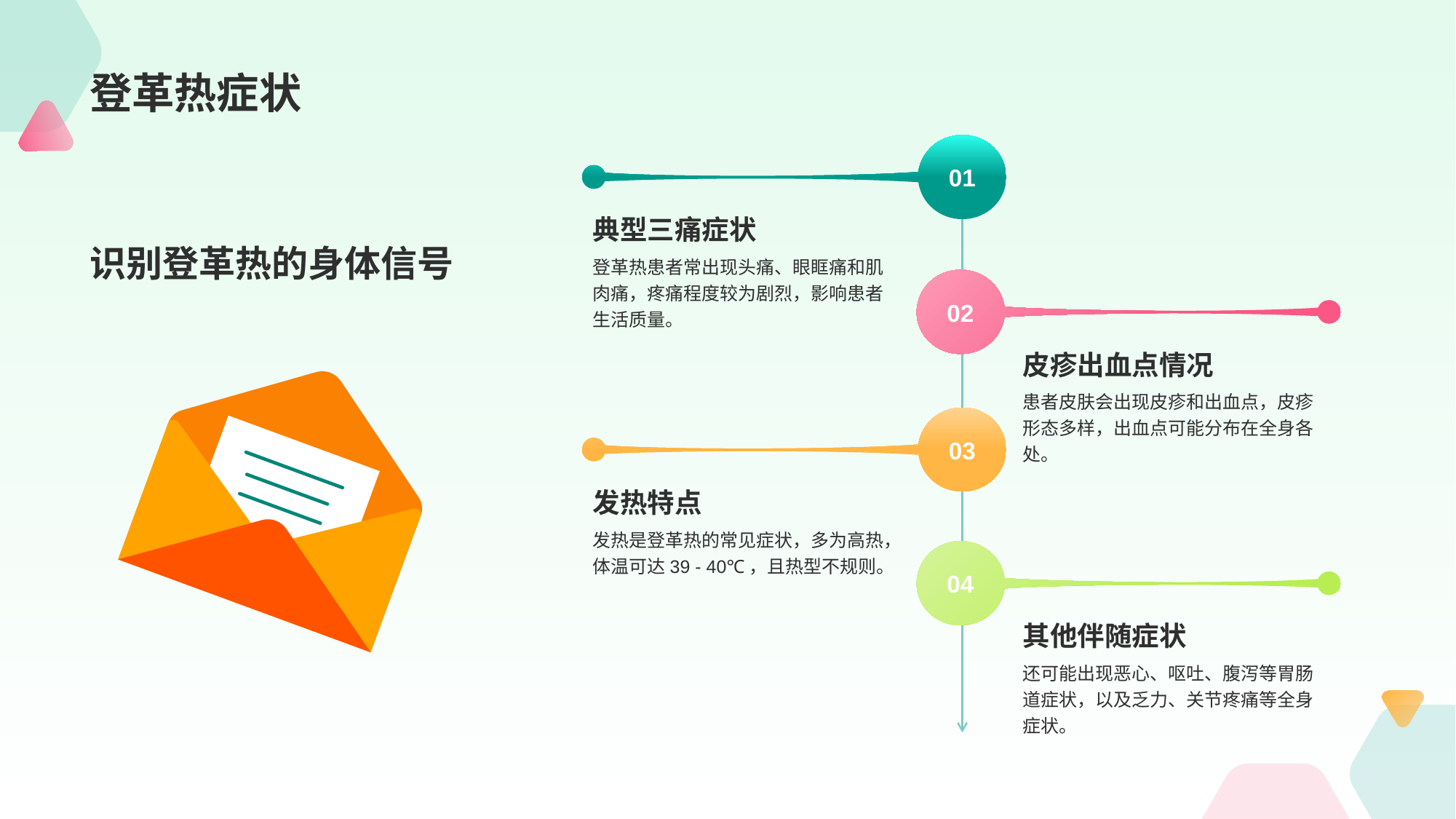

# 登革热症状
识别登革热的身体信号

01
典型三痛症状
登革热患者常出现头痛、眼眶痛和肌肉痛，疼痛程度较为剧烈，影响患者生活质量。

02
皮疹出血点情况
患者皮肤会出现皮疹和出血点，皮疹形态多样，出血点可能分布在全身各处。

03
发热特点
发热是登革热的常见症状，多为高热，体温可达39 - 40℃，且热型不规则。

04
其他伴随症状
还可能出现恶心、呕吐、腹泻等胃肠道症状，以及乏力、关节疼痛等全身症状。